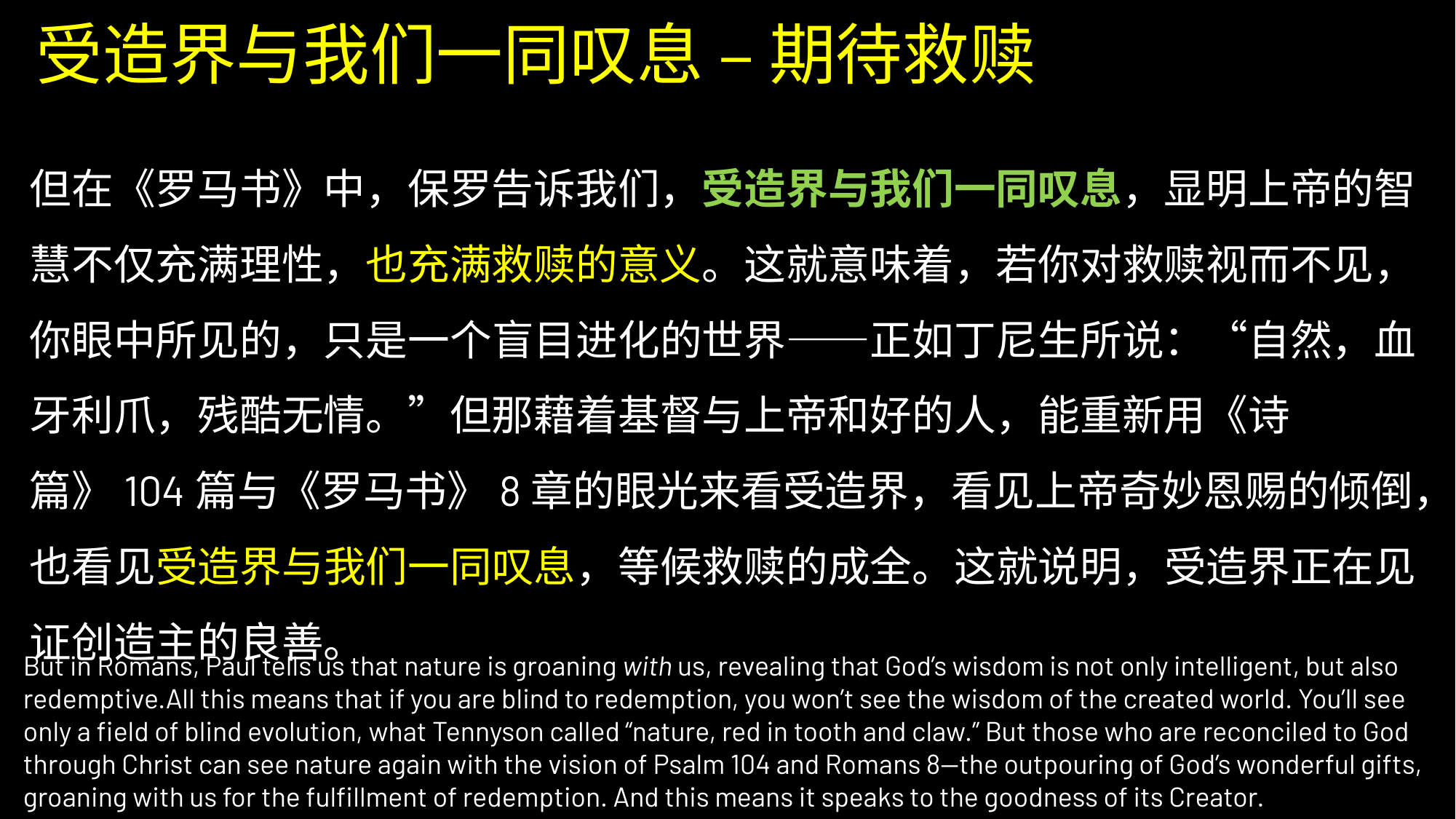

# 受造界与我们一同叹息 – 期待救赎
但在《罗马书》中，保罗告诉我们，受造界与我们一同叹息，显明上帝的智慧不仅充满理性，也充满救赎的意义。这就意味着，若你对救赎视而不见，你眼中所见的，只是一个盲目进化的世界——正如丁尼生所说：“自然，血牙利爪，残酷无情。”但那藉着基督与上帝和好的人，能重新用《诗篇》104篇与《罗马书》8章的眼光来看受造界，看见上帝奇妙恩赐的倾倒，也看见受造界与我们一同叹息，等候救赎的成全。这就说明，受造界正在见证创造主的良善。

But in Romans, Paul tells us that nature is groaning with us, revealing that God’s wisdom is not only intelligent, but also redemptive.All this means that if you are blind to redemption, you won’t see the wisdom of the created world. You’ll see only a field of blind evolution, what Tennyson called “nature, red in tooth and claw.” But those who are reconciled to God through Christ can see nature again with the vision of Psalm 104 and Romans 8—the outpouring of God’s wonderful gifts, groaning with us for the fulfillment of redemption. And this means it speaks to the goodness of its Creator.